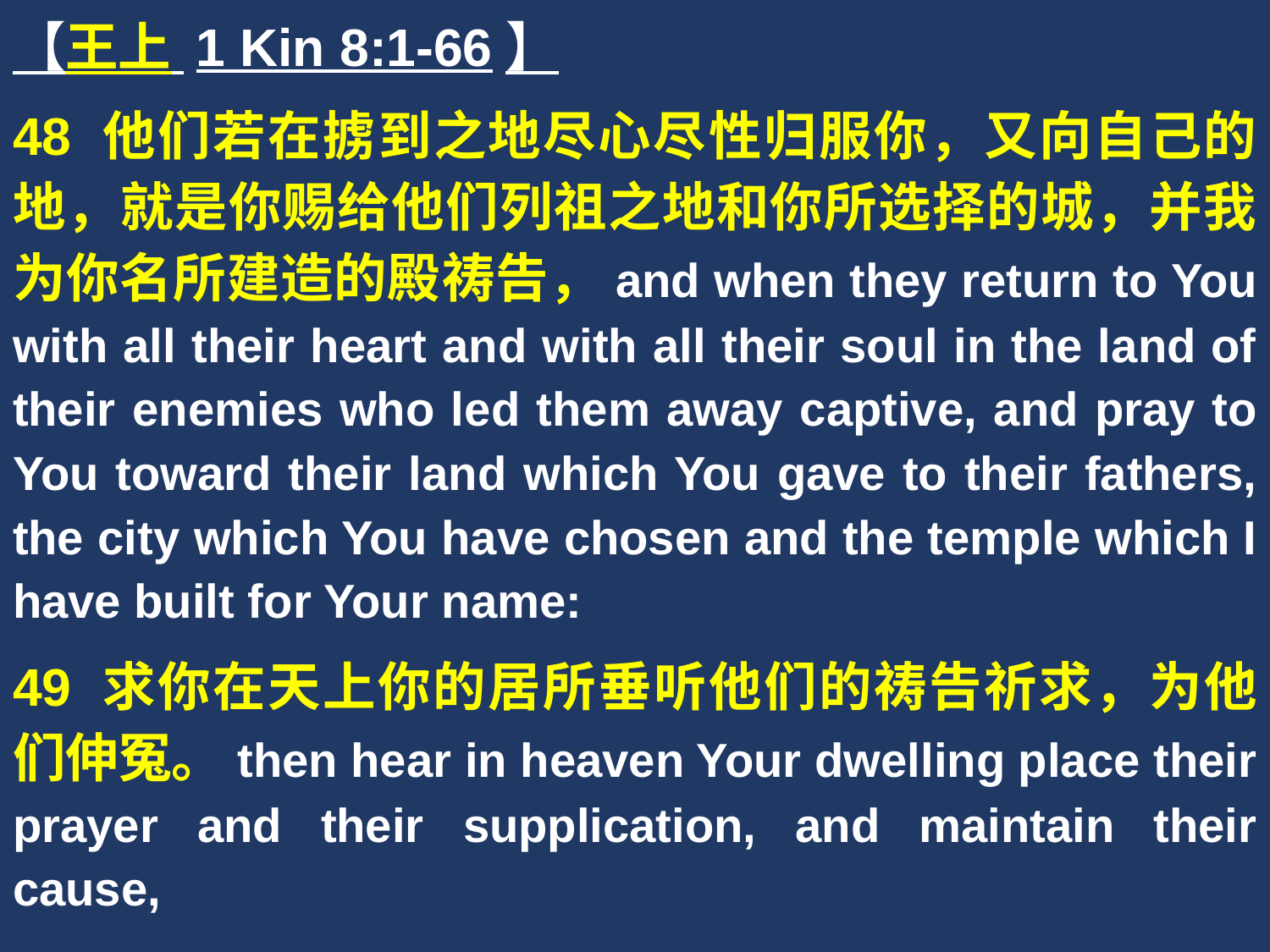

【王上 1 Kin 8:1-66】
48 他们若在掳到之地尽心尽性归服你，又向自己的地，就是你赐给他们列祖之地和你所选择的城，并我为你名所建造的殿祷告，and when they return to You with all their heart and with all their soul in the land of their enemies who led them away captive, and pray to You toward their land which You gave to their fathers, the city which You have chosen and the temple which I have built for Your name:
49 求你在天上你的居所垂听他们的祷告祈求，为他们伸冤。then hear in heaven Your dwelling place their prayer and their supplication, and maintain their cause,